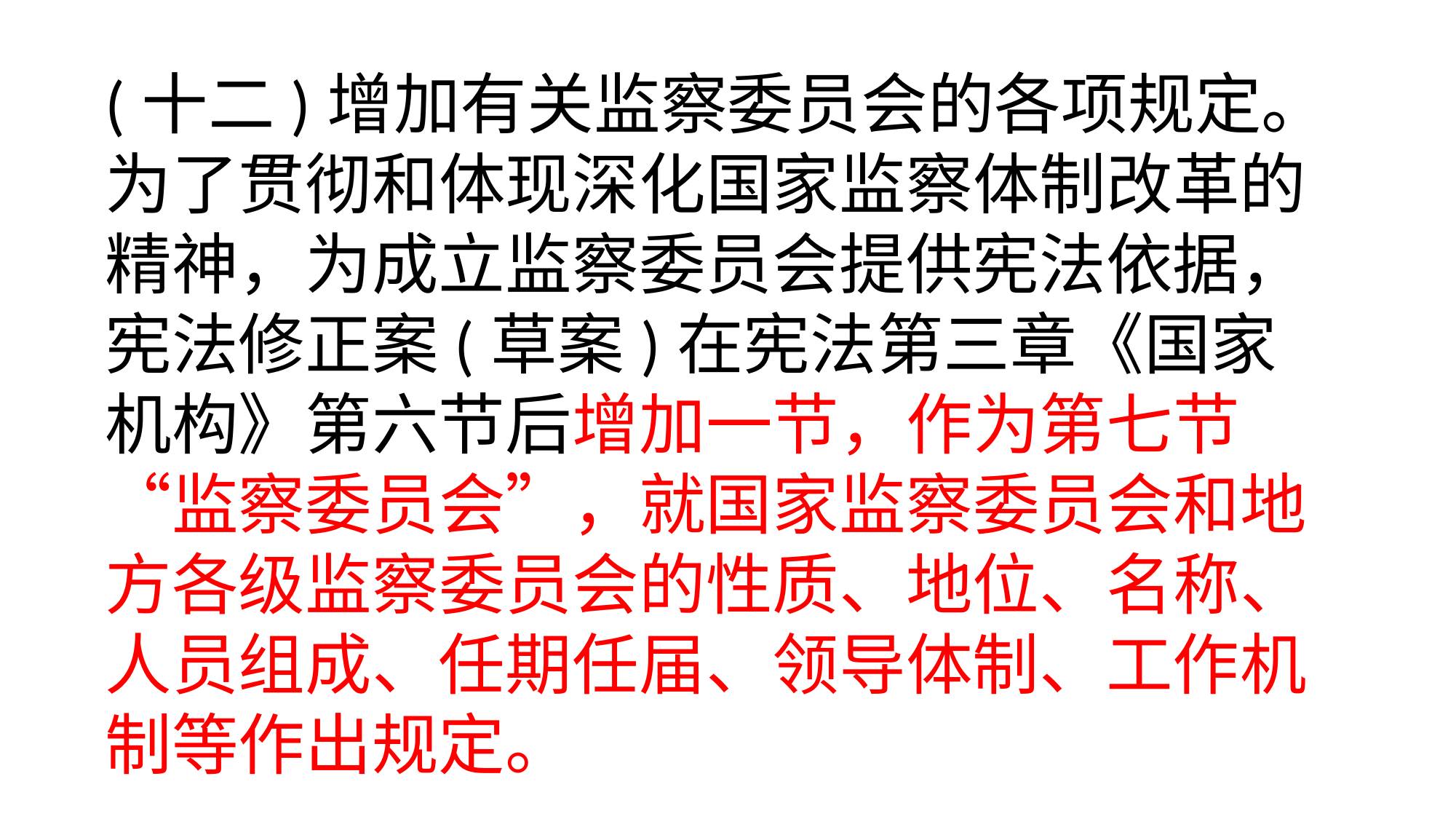

(十二)增加有关监察委员会的各项规定。为了贯彻和体现深化国家监察体制改革的精神，为成立监察委员会提供宪法依据，宪法修正案(草案)在宪法第三章《国家机构》第六节后增加一节，作为第七节“监察委员会”，就国家监察委员会和地方各级监察委员会的性质、地位、名称、人员组成、任期任届、领导体制、工作机制等作出规定。